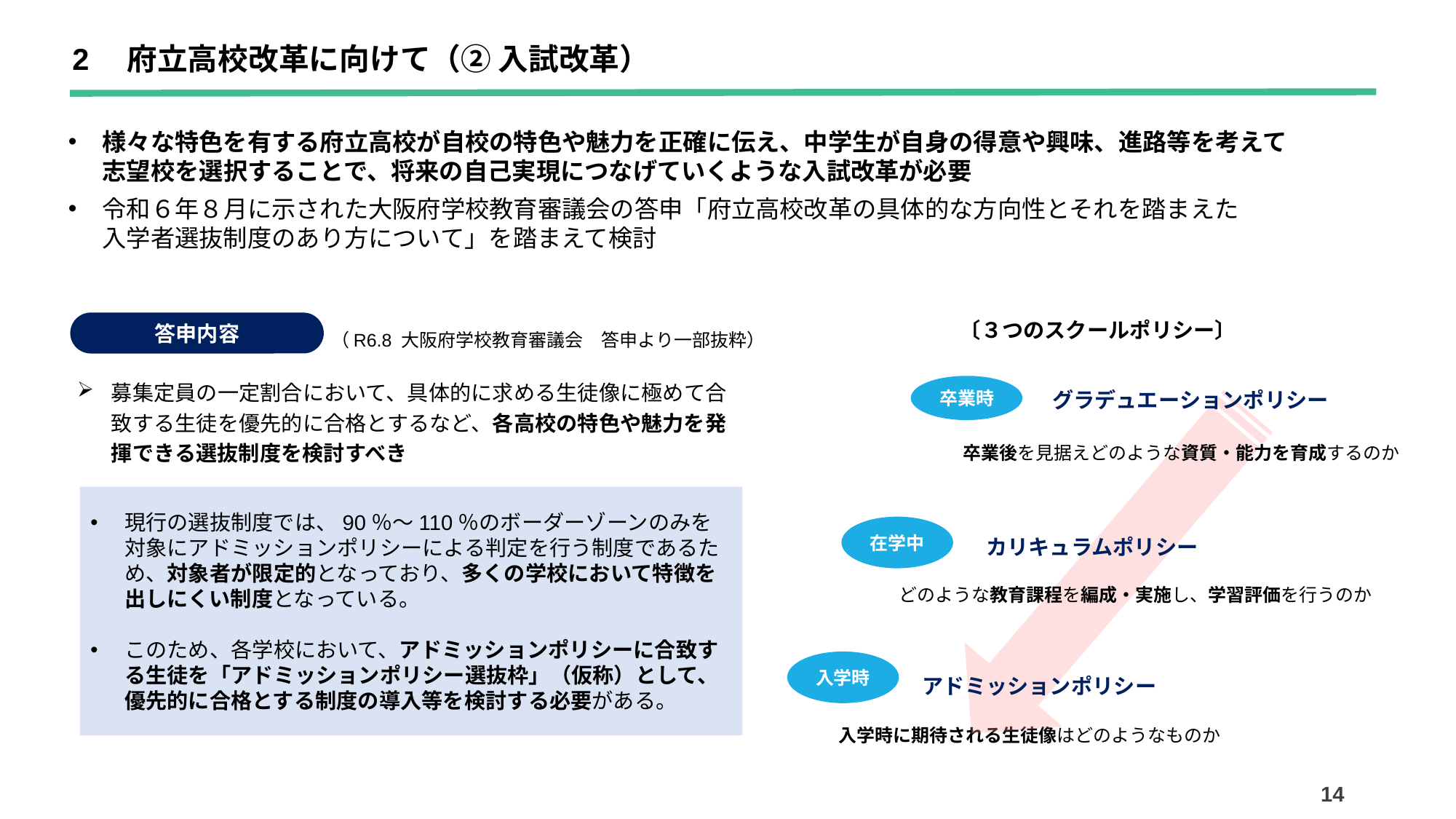

2　府立高校改革に向けて（② 入試改革）

様々な特色を有する府立高校が自校の特色や魅力を正確に伝え、中学生が自身の得意や興味、進路等を考えて
志望校を選択することで、将来の自己実現につなげていくような入試改革が必要
令和６年８月に示された大阪府学校教育審議会の答申「府立高校改革の具体的な方向性とそれを踏まえた
入学者選抜制度のあり方について」を踏まえて検討
〔３つのスクールポリシー〕
答申内容
（R6.8 大阪府学校教育審議会　答申より一部抜粋）
卒業時
グラデュエーションポリシー

在学中
カリキュラムポリシー
入学時
アドミッションポリシー
卒業後を見据えどのような資質・能力を育成するのか
どのような教育課程を編成・実施し、学習評価を行うのか
入学時に期待される生徒像はどのようなものか
募集定員の一定割合において、具体的に求める生徒像に極めて合致する生徒を優先的に合格とするなど、各高校の特色や魅力を発揮できる選抜制度を検討すべき
現行の選抜制度では、90％～110％のボーダーゾーンのみを対象にアドミッションポリシーによる判定を行う制度であるため、対象者が限定的となっており、多くの学校において特徴を出しにくい制度となっている。

このため、各学校において、アドミッションポリシーに合致する生徒を「アドミッションポリシー選抜枠」（仮称）として、優先的に合格とする制度の導入等を検討する必要がある。
14